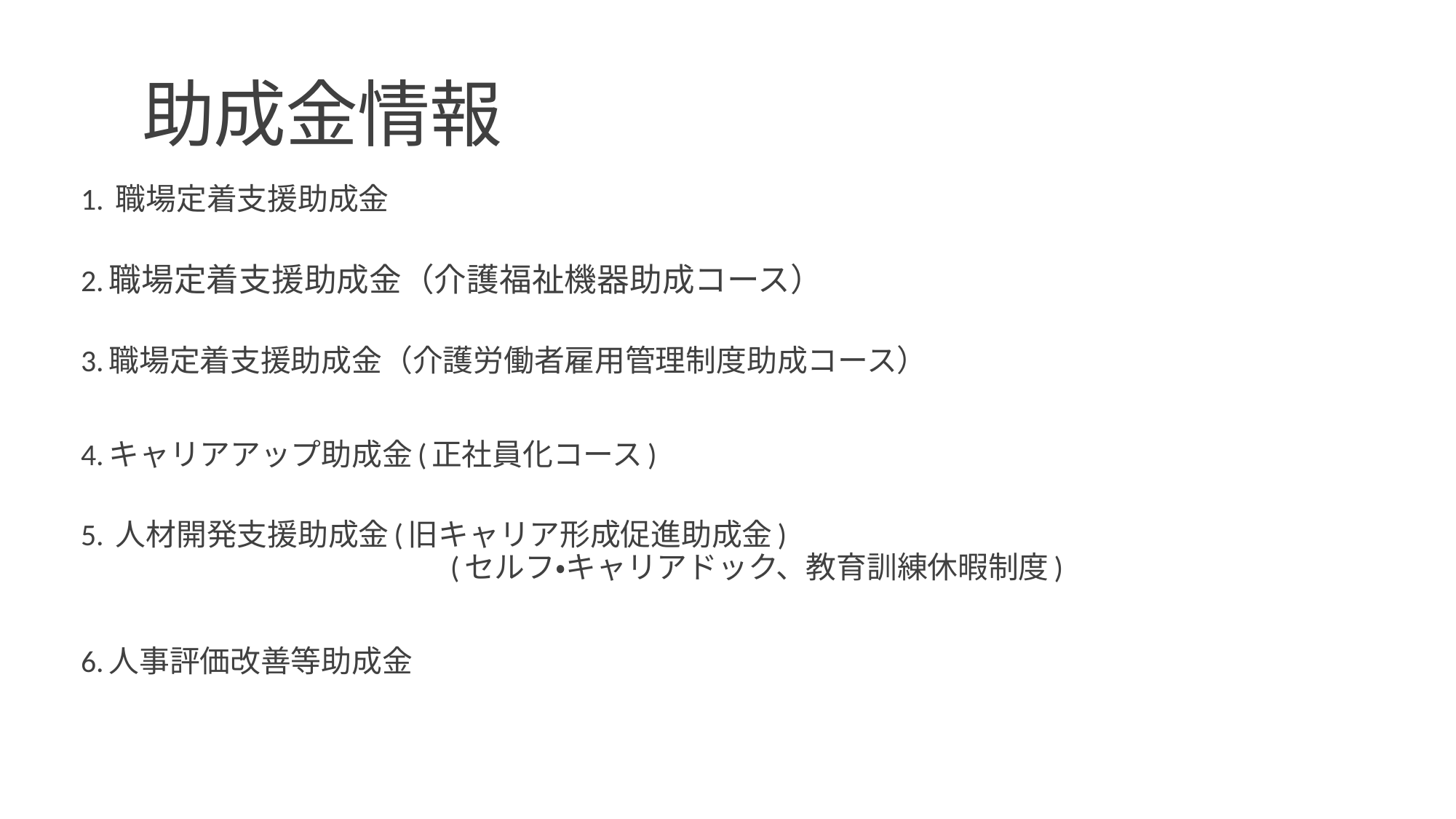

# 助成金情報
1. 職場定着支援助成金
2.職場定着支援助成金（介護福祉機器助成コース）
3.職場定着支援助成金（介護労働者雇用管理制度助成コース）

4.キャリアアップ助成金(正社員化コース)
5. 人材開発支援助成金(旧キャリア形成促進助成金) 　　　　　　　　　　　　　　　　　　　　　　(セルフ・キャリアドック、教育訓練休暇制度)

6.人事評価改善等助成金